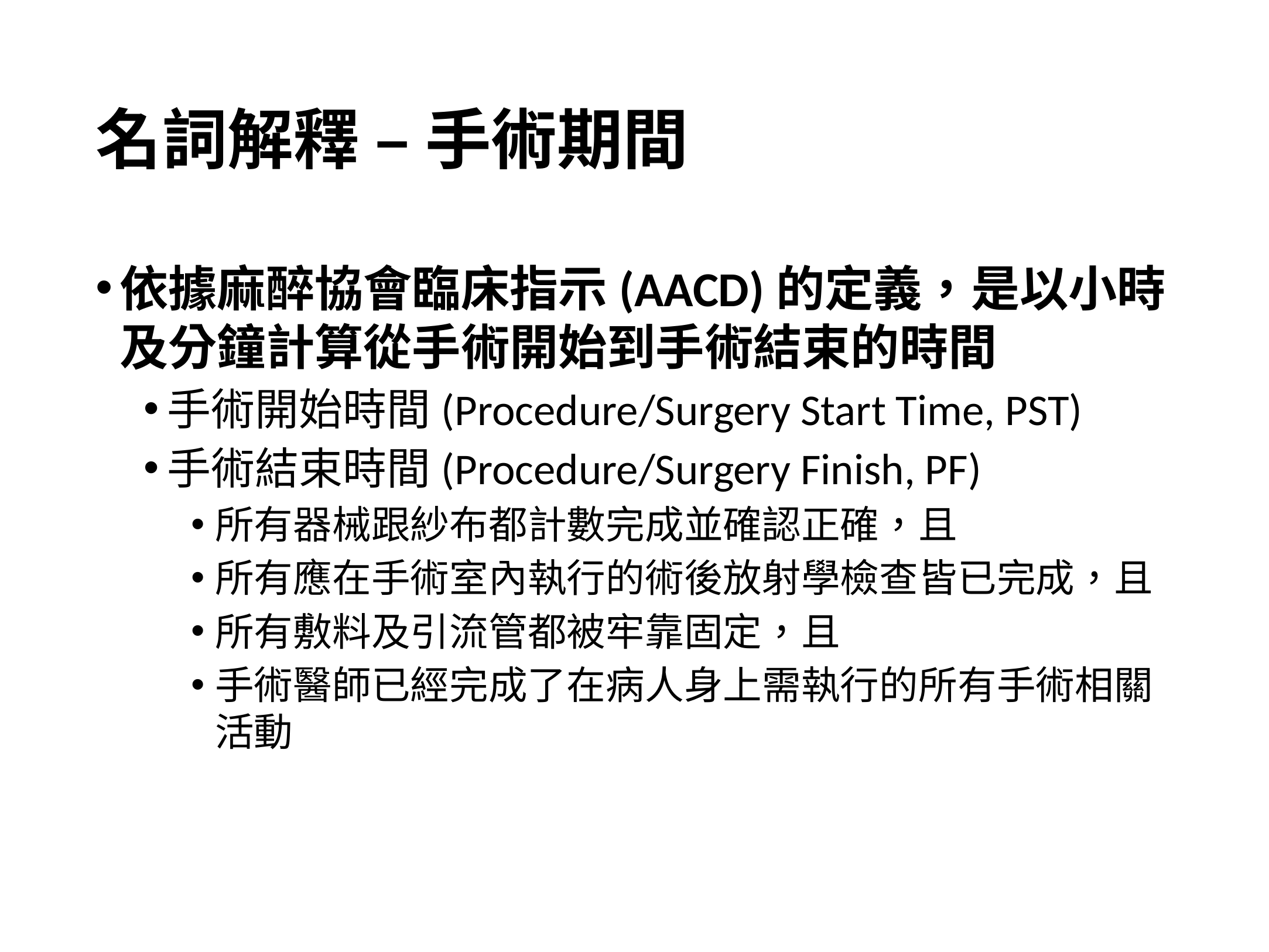

# 名詞解釋 – 手術期間
依據麻醉協會臨床指示(AACD)的定義，是以小時及分鐘計算從手術開始到手術結束的時間
手術開始時間(Procedure/Surgery Start Time, PST)
手術結束時間(Procedure/Surgery Finish, PF)
所有器械跟紗布都計數完成並確認正確，且
所有應在手術室內執行的術後放射學檢查皆已完成，且
所有敷料及引流管都被牢靠固定，且
手術醫師已經完成了在病人身上需執行的所有手術相關活動